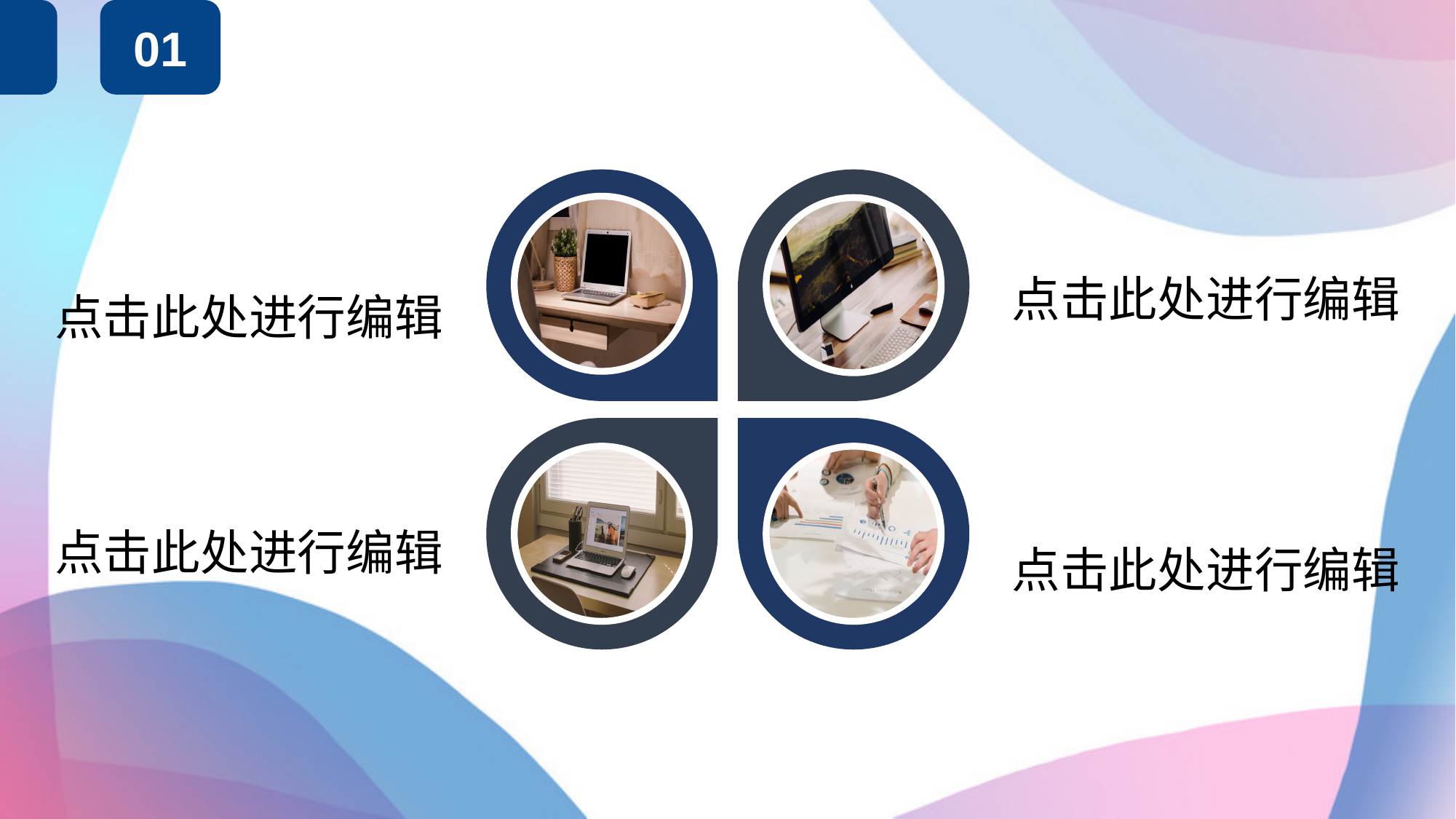

01

点击此处进行编辑
点击此处进行编辑
点击此处进行编辑
点击此处进行编辑